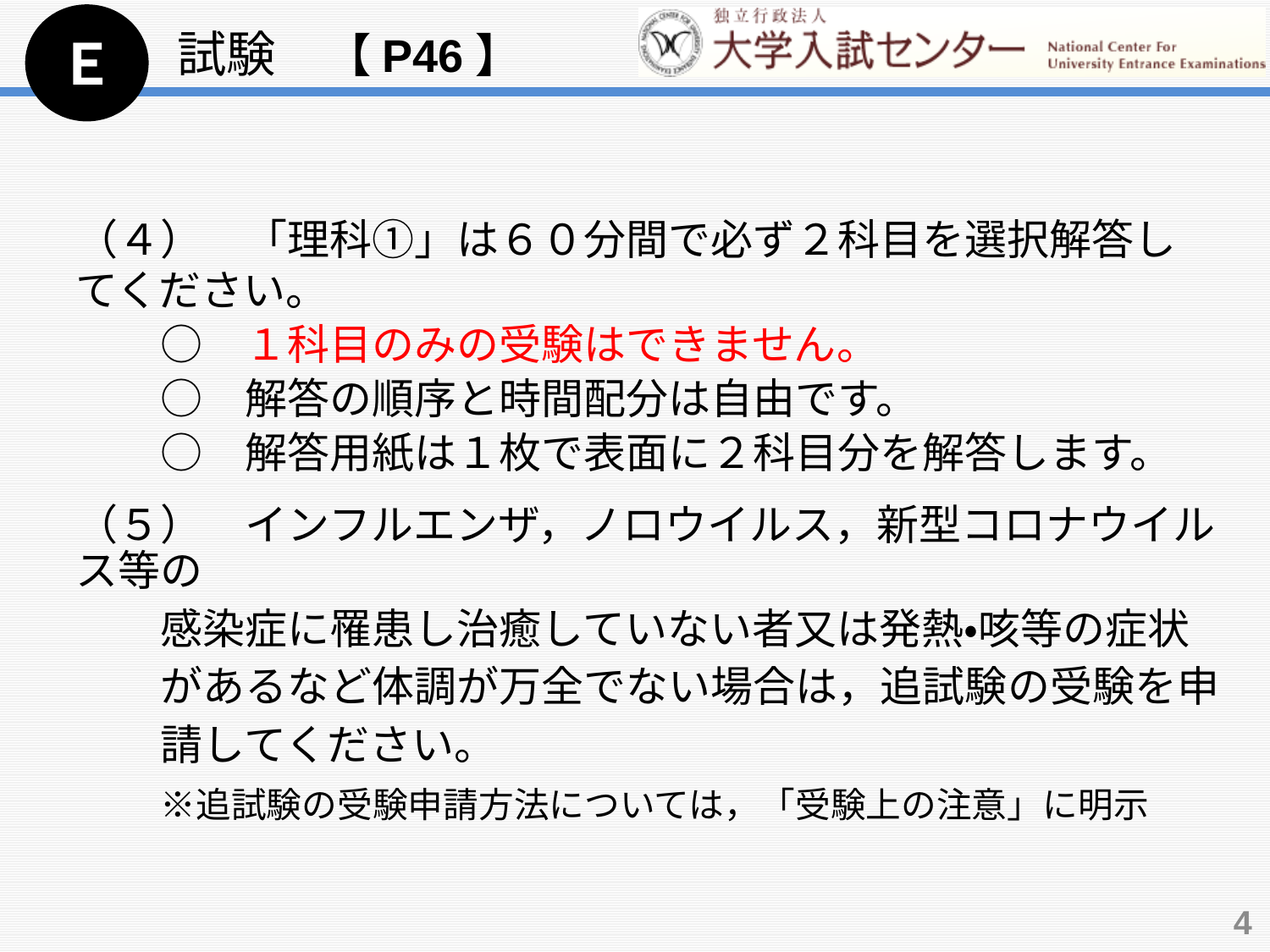

Ｅ
試験　【P46】
（４）　「理科①」は６０分間で必ず２科目を選択解答してください。
　　○　１科目のみの受験はできません。
　　○　解答の順序と時間配分は自由です。
　　○　解答用紙は１枚で表面に２科目分を解答します。

（５）　インフルエンザ，ノロウイルス，新型コロナウイルス等の
　　感染症に罹患し治癒していない者又は発熱・咳等の症状
　　があるなど体調が万全でない場合は，追試験の受験を申
　　請してください。
　　※追試験の受験申請方法については，「受験上の注意」に明示

4